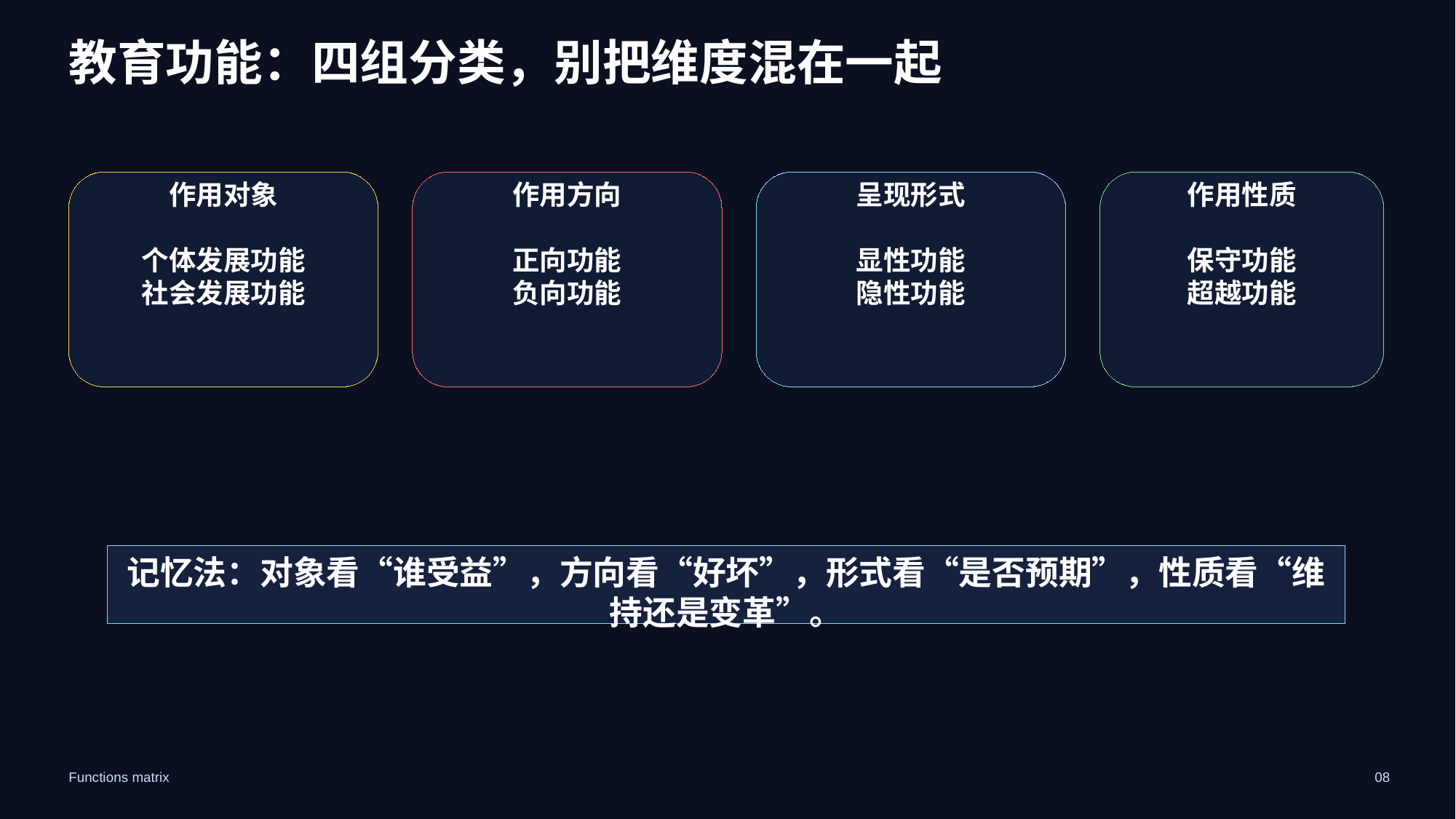

# 教育功能
教育功能：四组分类，别把维度混在一起

作用对象

个体发展功能
社会发展功能

作用方向

正向功能
负向功能

呈现形式

显性功能
隐性功能

作用性质

保守功能
超越功能
记忆法：对象看“谁受益”，方向看“好坏”，形式看“是否预期”，性质看“维持还是变革”。
Functions matrix
08